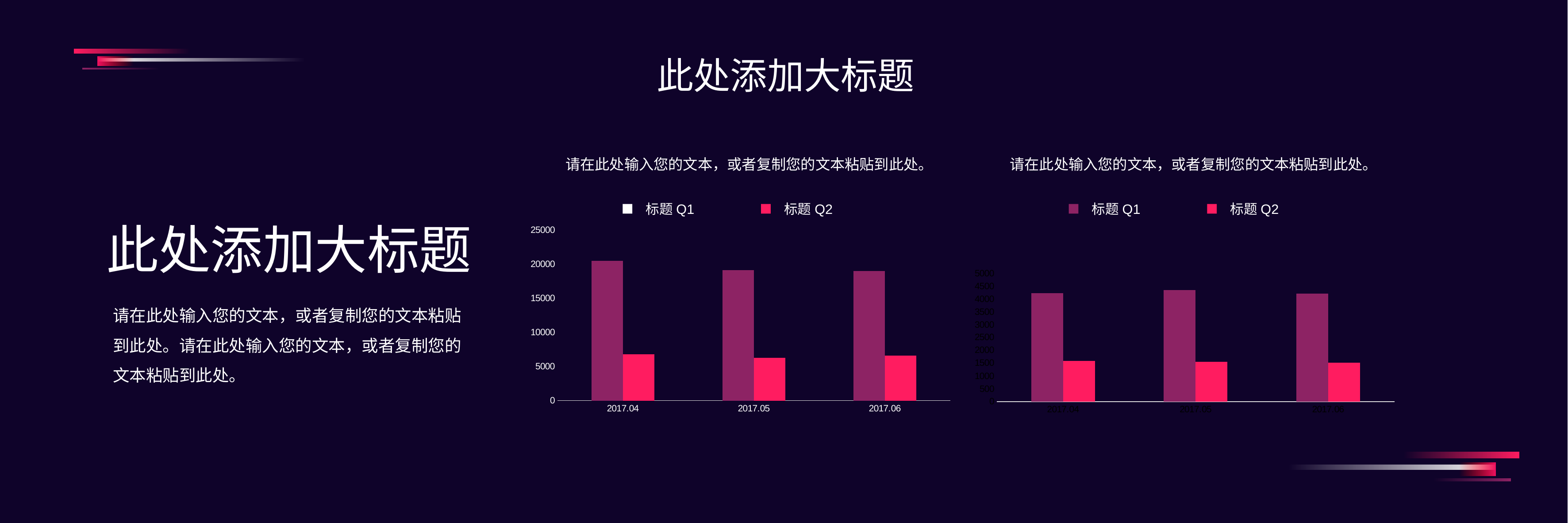

此处添加大标题

请在此处输入您的文本，或者复制您的文本粘贴到此处。
请在此处输入您的文本，或者复制您的文本粘贴到此处。
标题Q1
标题Q2
标题Q1
标题Q2

此处添加大标题

### Chart

| Category | 系列 1 | 系列 2 |
|---|---|---|
| 2017.04 | 20495.0 | 6806.0 |
| 2017.05 | 19135.0 | 6276.0 |
| 2017.06 | 18984.0 | 6624.0 |

### Chart

| Category | 系列 1 | 系列 2 |
|---|---|---|
| 2017.04 | 4228.0 | 1578.0 |
| 2017.05 | 4339.0 | 1548.0 |
| 2017.06 | 4199.0 | 1517.0 |
请在此处输入您的文本，或者复制您的文本粘贴到此处。请在此处输入您的文本，或者复制您的文本粘贴到此处。